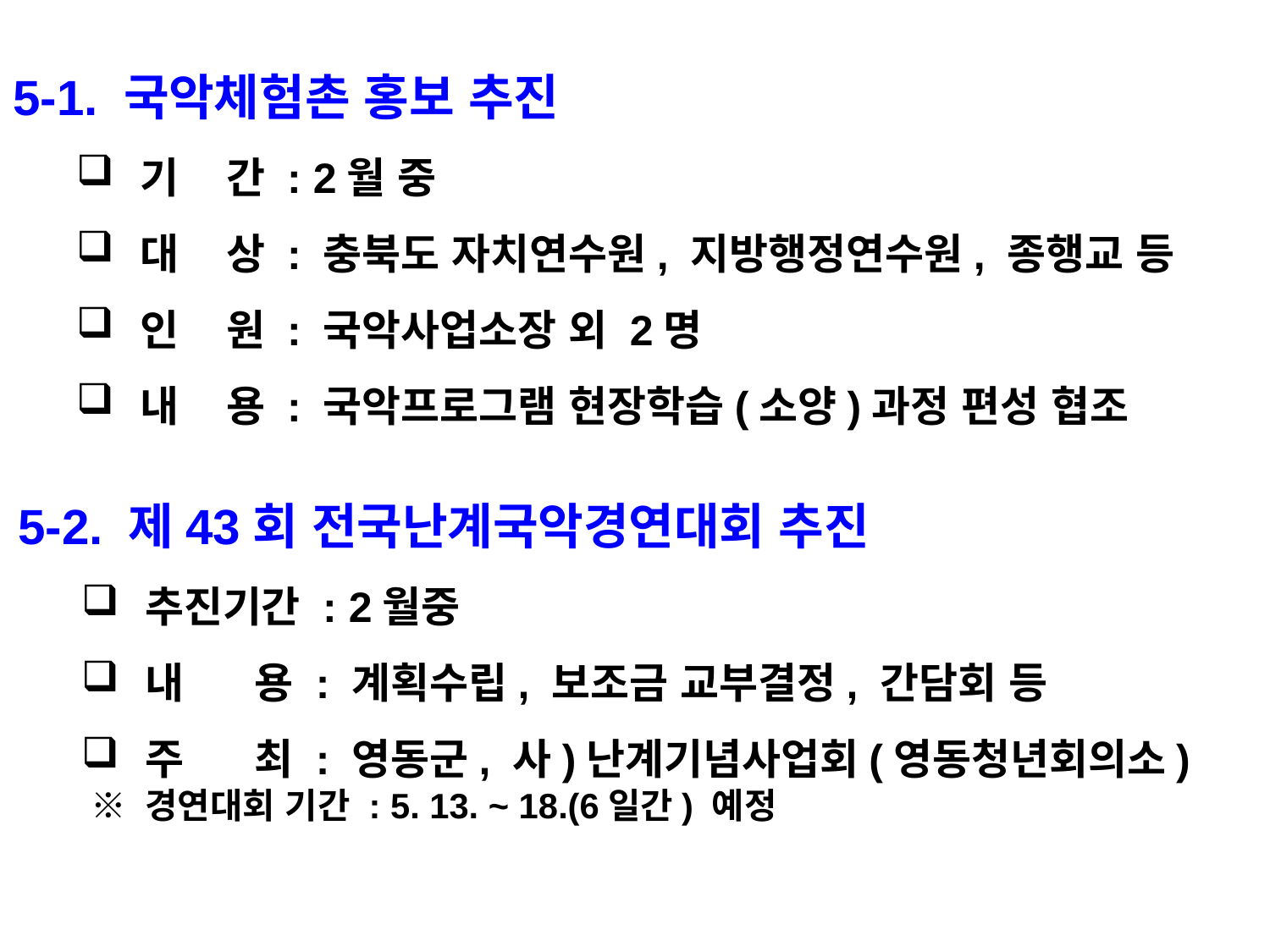

5-1. 국악체험촌 홍보 추진
기    간 : 2월 중
대    상 : 충북도 자치연수원, 지방행정연수원, 종행교 등
인    원 : 국악사업소장 외 2명
내    용 : 국악프로그램 현장학습(소양)과정 편성 협조

5-2. 제43회 전국난계국악경연대회 추진
추진기간 : 2월중
내      용 : 계획수립, 보조금 교부결정, 간담회 등
주      최 : 영동군, 사)난계기념사업회(영동청년회의소)
 ※ 경연대회 기간 : 5. 13. ~ 18.(6일간) 예정